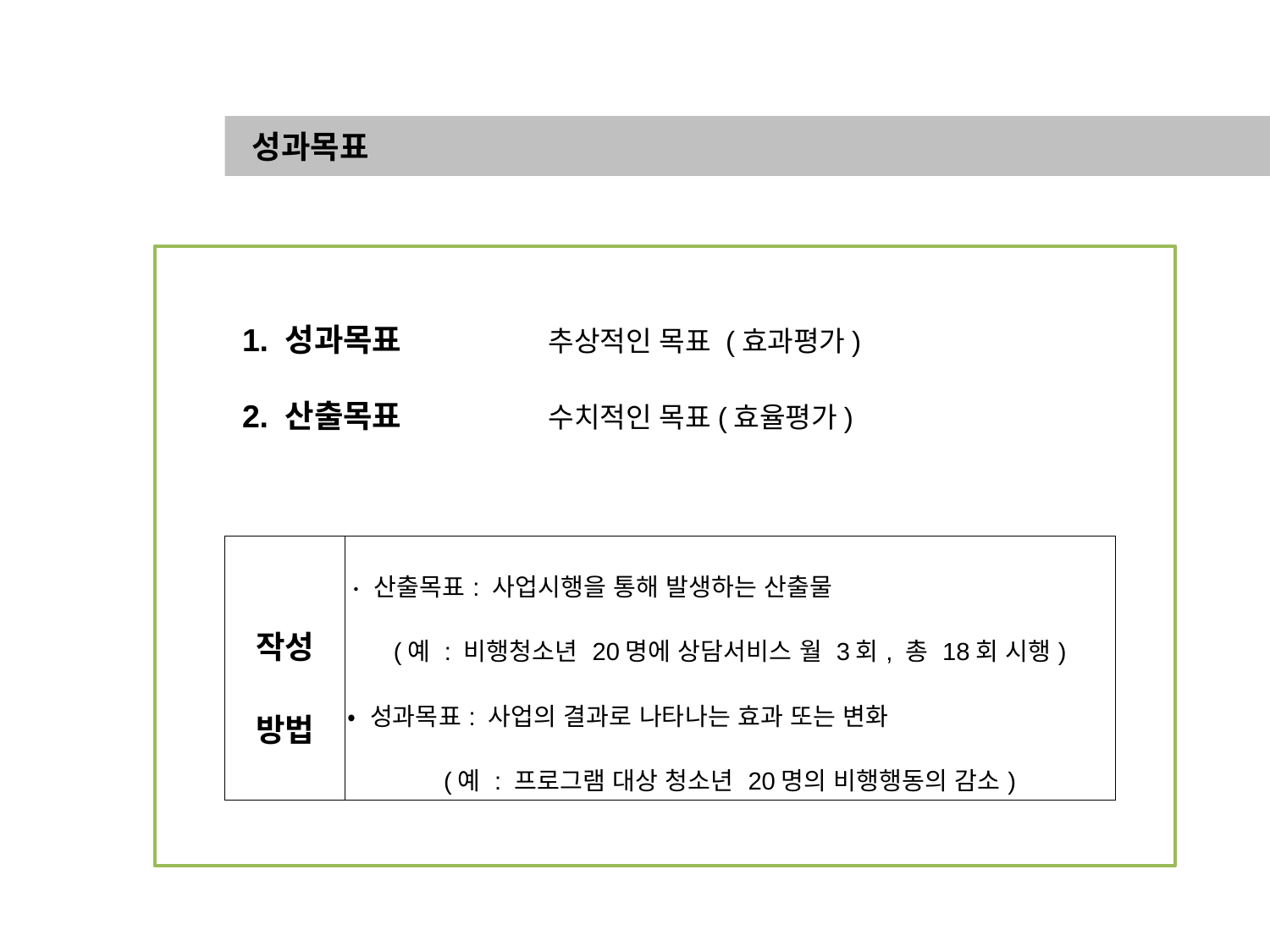

성과목표

	1. 성과목표		추상적인 목표 (효과평가)

	2. 산출목표		수치적인 목표(효율평가)

| 작성 방법 | • 산출목표: 사업시행을 통해 발생하는 산출물 (예 : 비행청소년 20명에 상담서비스 월 3회, 총 18회 시행) • 성과목표: 사업의 결과로 나타나는 효과 또는 변화 (예 : 프로그램 대상 청소년 20명의 비행행동의 감소) |
| --- | --- |